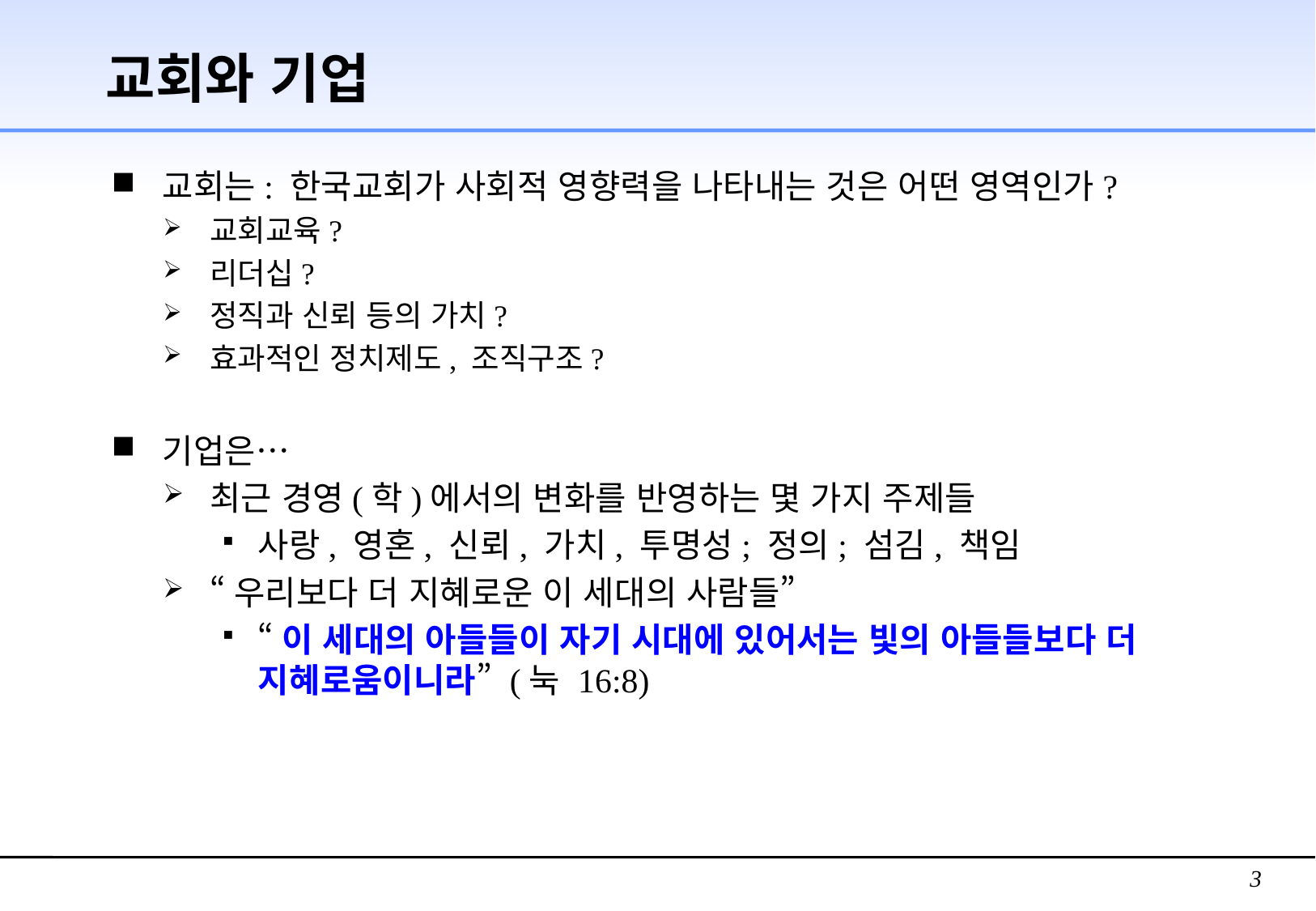

# 교회와 기업
교회는: 한국교회가 사회적 영향력을 나타내는 것은 어떤 영역인가?
교회교육?
리더십?
정직과 신뢰 등의 가치?
효과적인 정치제도, 조직구조?

기업은…
최근 경영(학)에서의 변화를 반영하는 몇 가지 주제들
사랑, 영혼, 신뢰, 가치, 투명성; 정의; 섬김, 책임
“우리보다 더 지혜로운 이 세대의 사람들”
“이 세대의 아들들이 자기 시대에 있어서는 빛의 아들들보다 더 지혜로움이니라” (눅 16:8)
3